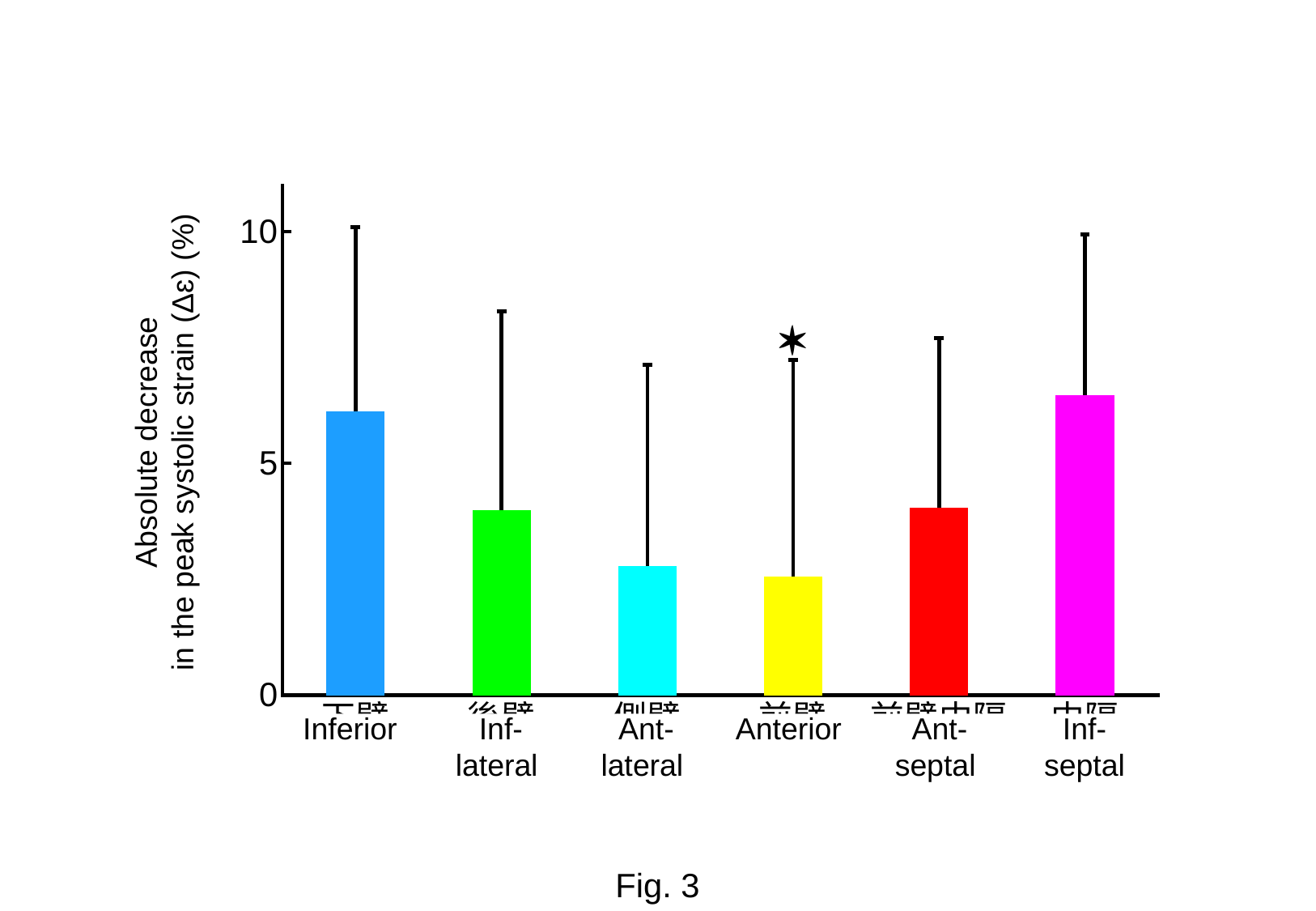

### Chart

| Category |  |
|---|---|
| 下壁 | 6.12275 |
| 後壁 | 3.9952499999999995 |
| 側壁 | 2.7840833333333324 |
| 前壁 | 2.5596666666666663 |
| 前壁中隔 | 4.052749999999999 |
| 中隔 | 6.481333333333334 |
∗
Inferior
Inf-
lateral
Ant-
lateral
Anterior
Ant-
septal
Inf-
septal

Absolute decrease
in the peak systolic strain (Δɛ) (%)
Fig. 3